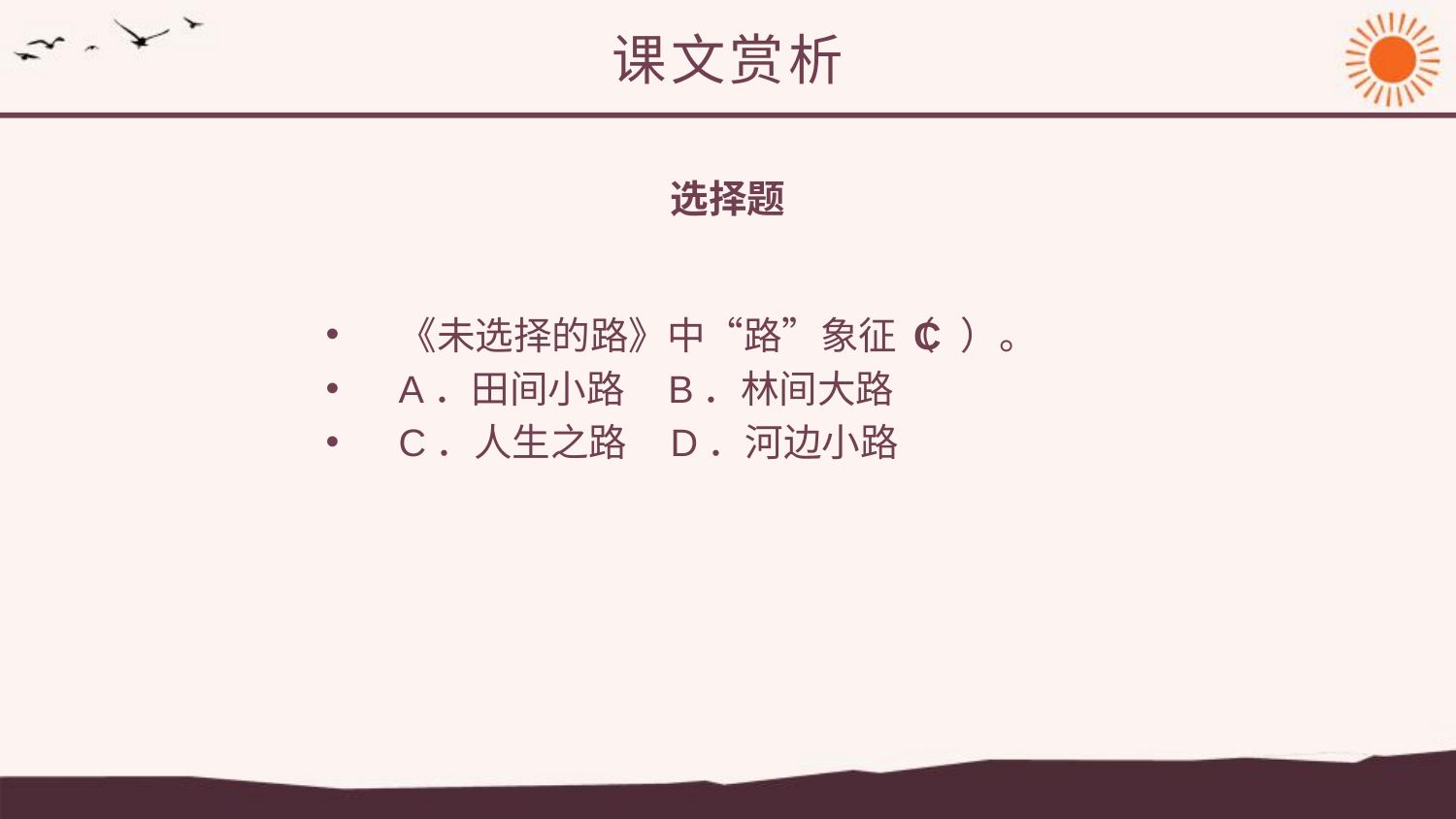

课文赏析

选择题
《未选择的路》中“路”象征（   ）。
A．田间小路    B．林间大路
C．人生之路    D．河边小路
C